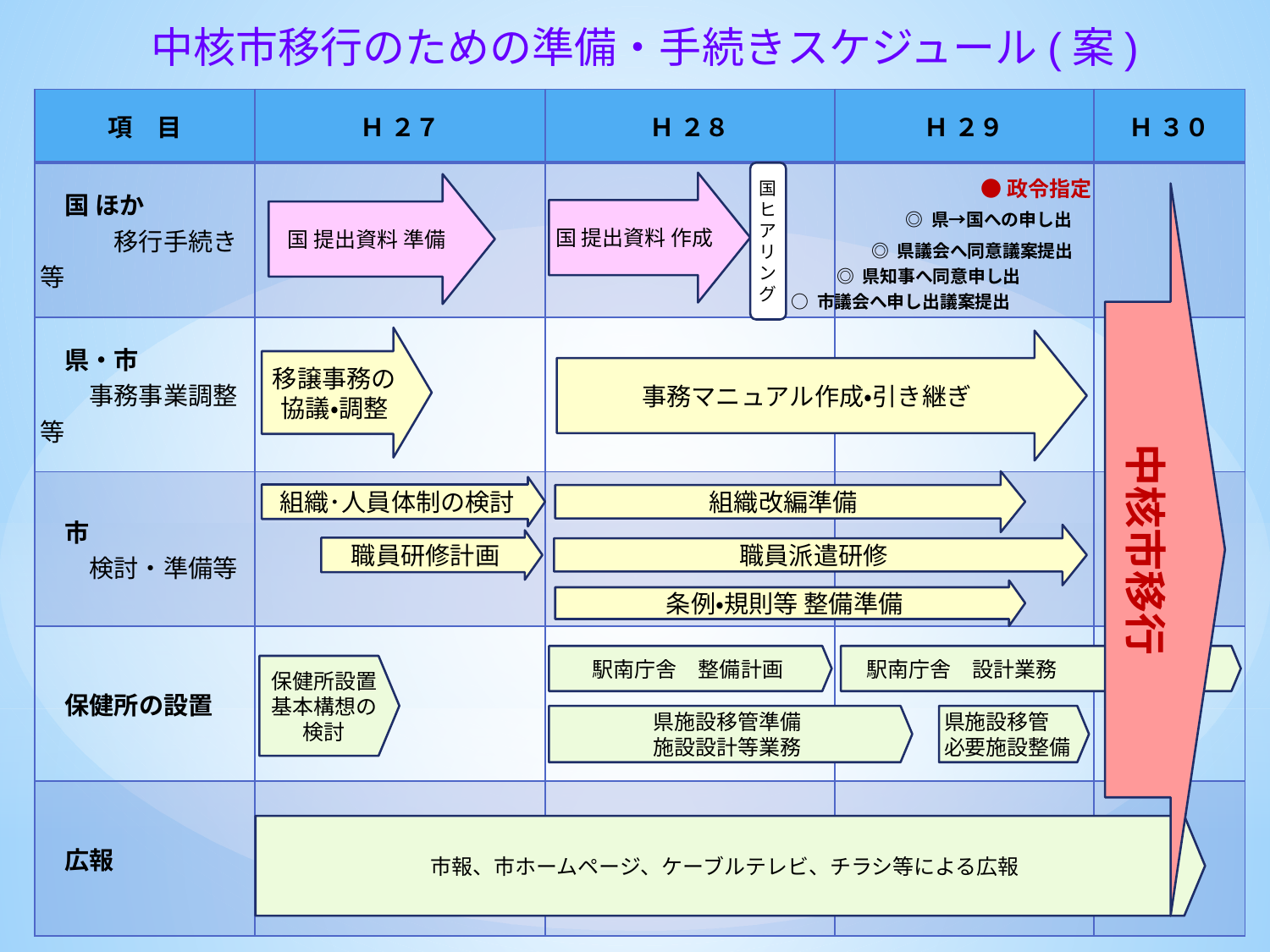

中核市移行のための準備・手続きスケジュール(案)
| 項　目 | Ｈ ２７ | Ｈ ２８ | Ｈ ２９ | Ｈ ３０ |
| --- | --- | --- | --- | --- |
| 国 ほか　 　　　移行手続き等 |  |  |  |  |
| 県・市 　　事務事業調整等 |  |  |  |  |
| 市 　　検討・準備等 |  |  |  |  |
| 保健所の設置 |  |  |  |  |
| 広報 |  |  |  |  |
国ヒアリング
●政令指定
国 提出資料 作成
国 提出資料 準備
中核市移行
◎ 県→国への申し出
◎ 県議会へ同意議案提出
◎ 県知事へ同意申し出
○ 市議会へ申し出議案提出
移譲事務の
協議・調整
事務マニュアル作成・引き継ぎ
組織改編準備
組織･人員体制の検討
職員派遣研修
職員研修計画
条例・規則等 整備準備
駅南庁舎　整備計画
　駅南庁舎　設計業務
保健所設置
基本構想の
検討
県施設移管準備
施設設計等業務
県施設移管
必要施設整備
市報、市ホームページ、ケーブルテレビ、チラシ等による広報